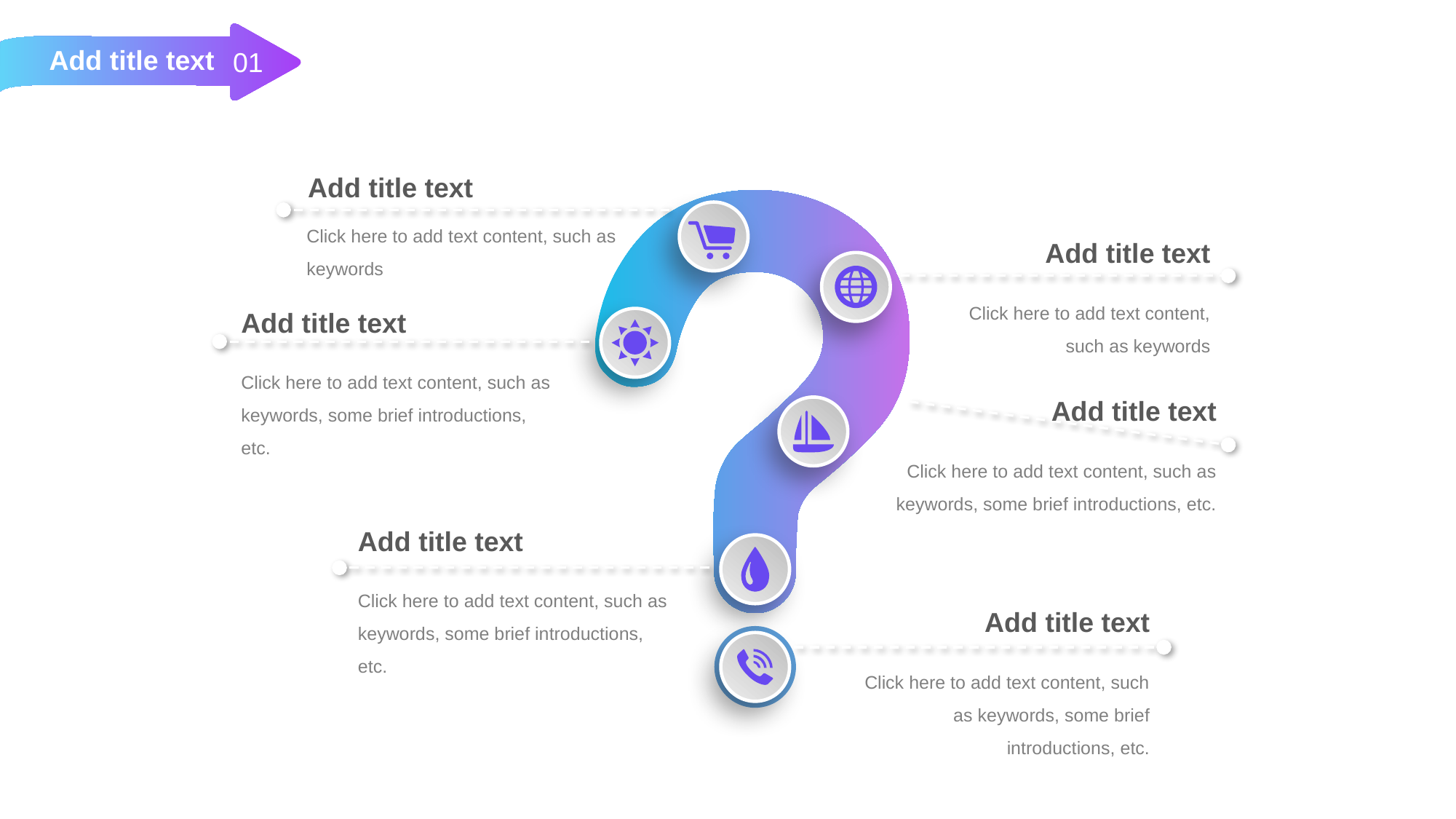

Add title text
01
Add title text
Click here to add text content, such as keywords

Add title text
Click here to add text content, such as keywords
Add title text
Click here to add text content, such as keywords, some brief introductions, etc.
Add title text
Click here to add text content, such as keywords, some brief introductions, etc.
Add title text
Click here to add text content, such as keywords, some brief introductions, etc.
Add title text
Click here to add text content, such as keywords, some brief introductions, etc.

PPT下载 http://www.1ppt.com/xiazai/